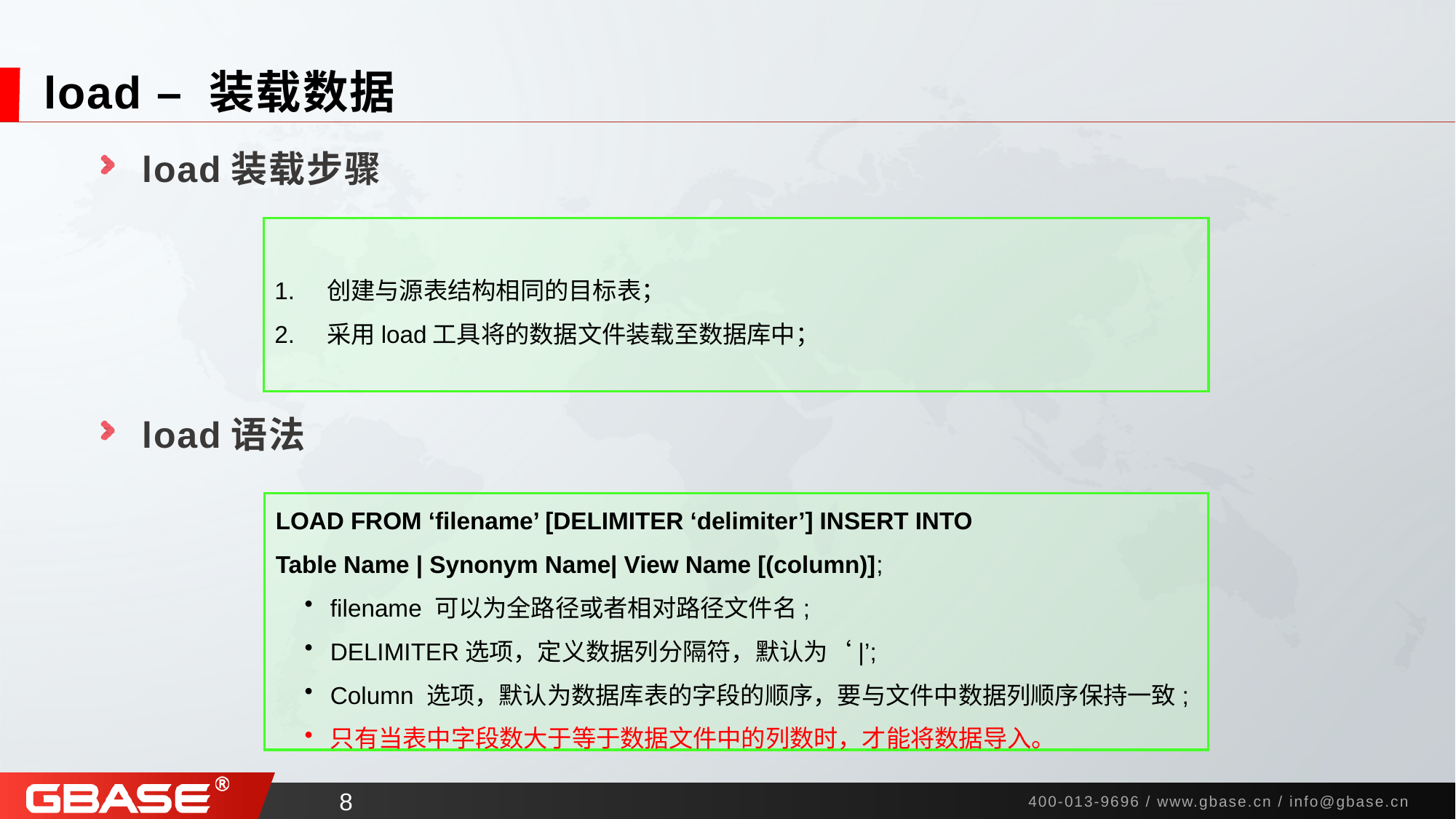

# load – 装载数据
load装载步骤

load语法
 创建与源表结构相同的目标表；
 采用load工具将的数据文件装载至数据库中；
LOAD FROM ‘filename’ [DELIMITER ‘delimiter’] INSERT INTO
Table Name | Synonym Name| View Name [(column)];
filename 可以为全路径或者相对路径文件名;
DELIMITER选项，定义数据列分隔符，默认为‘|’;
Column 选项，默认为数据库表的字段的顺序，要与文件中数据列顺序保持一致;
只有当表中字段数大于等于数据文件中的列数时，才能将数据导入。